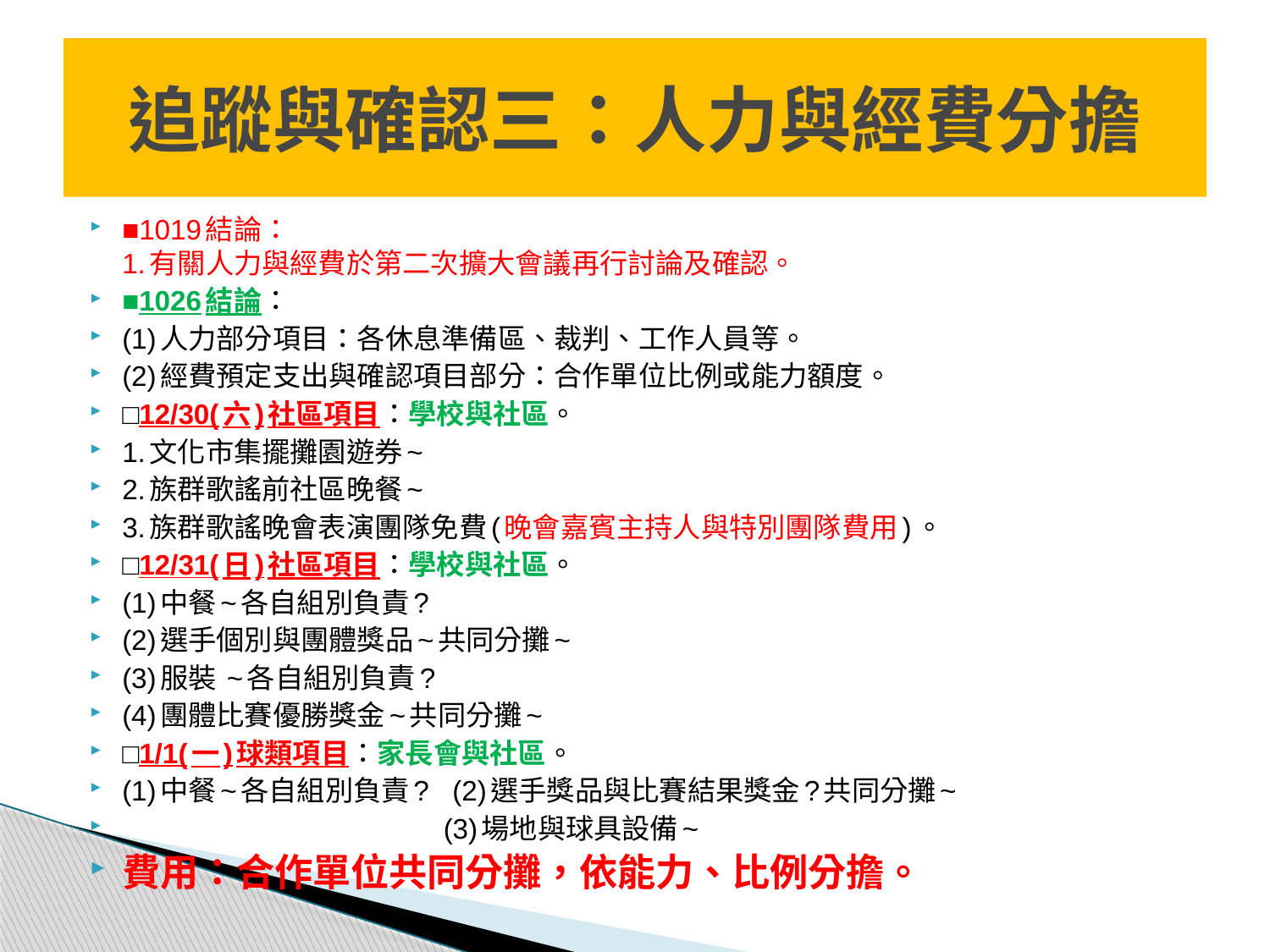

# 追蹤與確認三：人力與經費分擔
■1019結論：
1.有關人力與經費於第二次擴大會議再行討論及確認。
■1026結論：
(1)人力部分項目：各休息準備區、裁判、工作人員等。
(2)經費預定支出與確認項目部分：合作單位比例或能力額度。
□12/30(六)社區項目：學校與社區。
1.文化市集擺攤園遊券~
2.族群歌謠前社區晚餐~
3.族群歌謠晚會表演團隊免費(晚會嘉賓主持人與特別團隊費用)。
□12/31(日)社區項目：學校與社區。
(1)中餐~各自組別負責?
(2)選手個別與團體獎品~共同分攤~
(3)服裝 ~各自組別負責?
(4)團體比賽優勝獎金~共同分攤~
□1/1(一)球類項目：家長會與社區。
(1)中餐~各自組別負責?   (2)選手獎品與比賽結果獎金?共同分攤~
                                         (3)場地與球具設備~
費用：合作單位共同分攤，依能力、比例分擔。